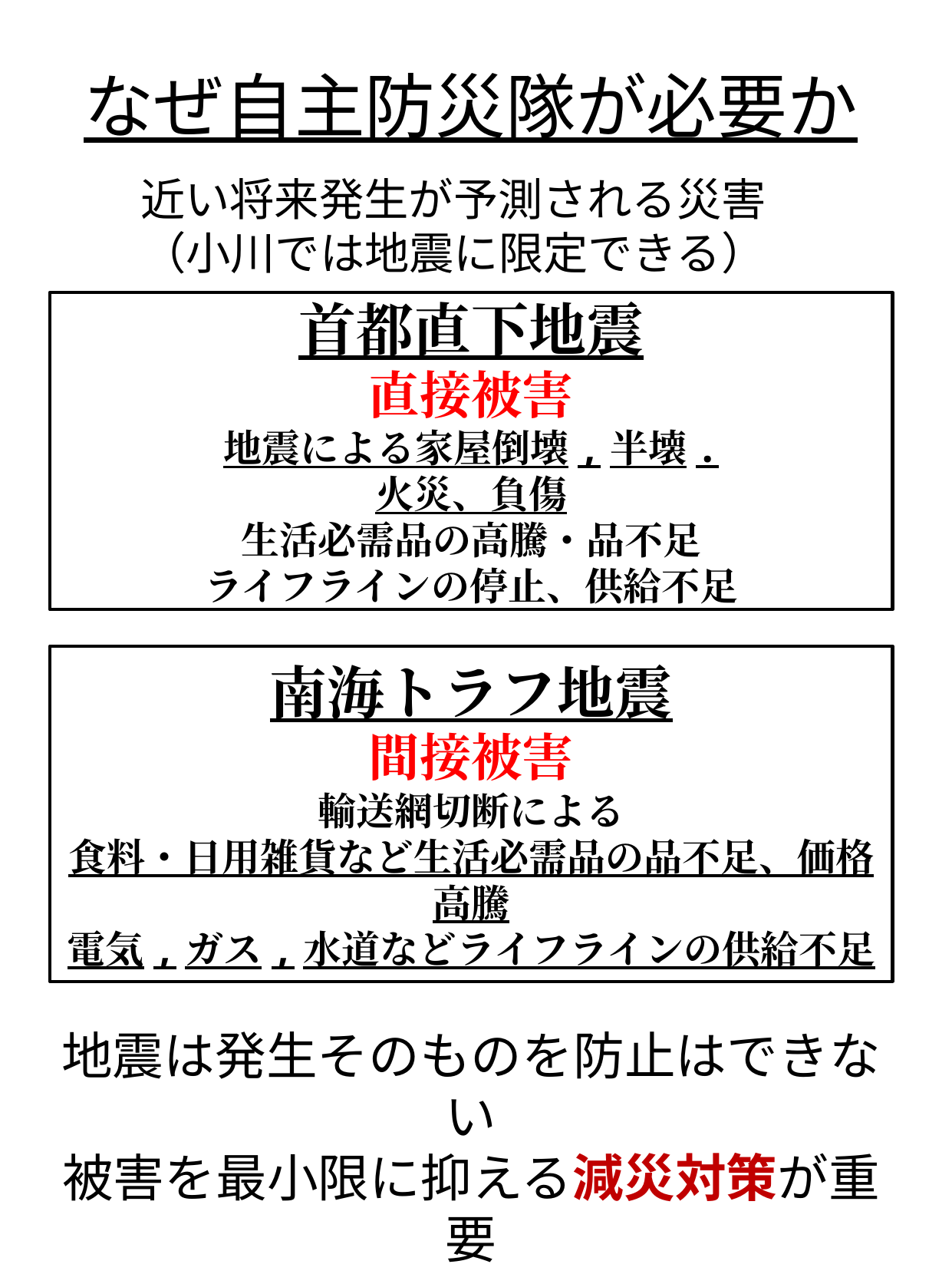

なぜ自主防災隊が必要か
近い将来発生が予測される災害
（小川では地震に限定できる）
首都直下地震
直接被害
地震による家屋倒壊,半壊.
火災、負傷
生活必需品の高騰・品不足
ライフラインの停止、供給不足
南海トラフ地震
間接被害
輸送網切断による
食料・日用雑貨など生活必需品の品不足、価格高騰
電気,ガス,水道などライフラインの供給不足
地震は発生そのものを防止はできない
被害を最小限に抑える減災対策が重要
＝備え（事前準備）